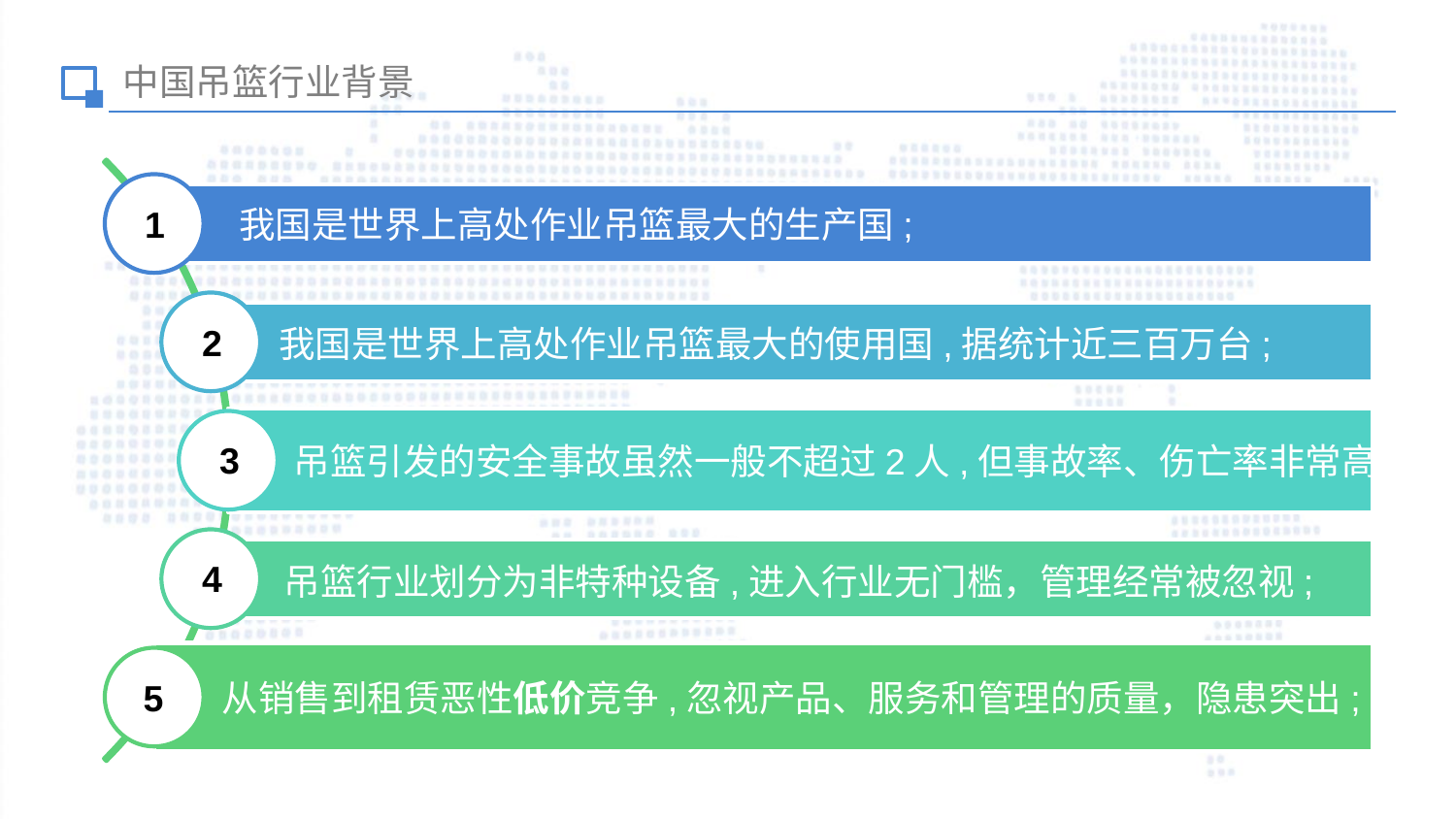

中国吊篮行业背景

1
我国是世界上高处作业吊篮最大的生产国;
2
我国是世界上高处作业吊篮最大的使用国,据统计近三百万台;
3
吊篮引发的安全事故虽然一般不超过2人,但事故率、伤亡率非常高;
4
吊篮行业划分为非特种设备,进入行业无门槛，管理经常被忽视;
从销售到租赁恶性低价竞争,忽视产品、服务和管理的质量，隐患突出;
5